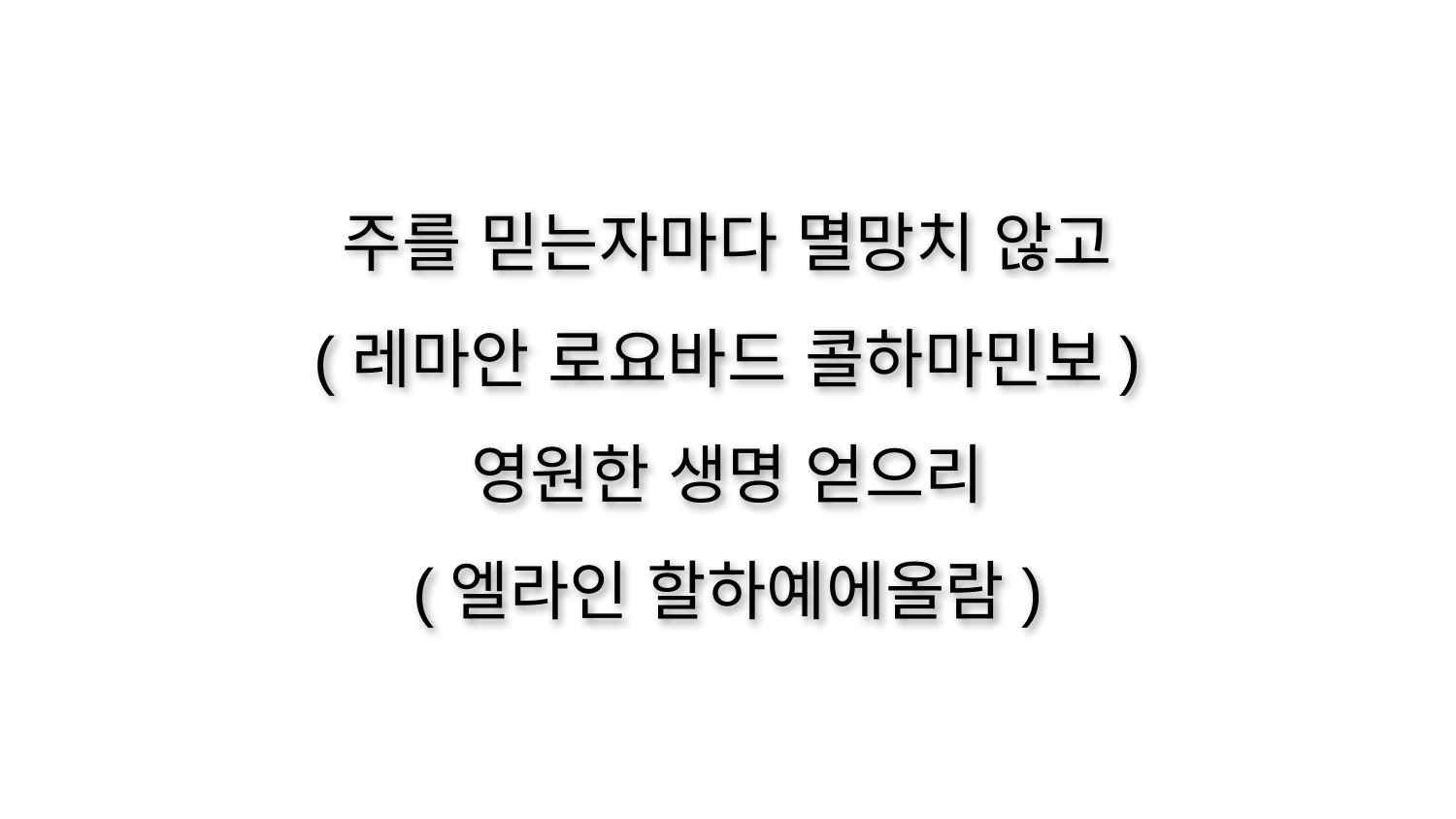

주를 믿는자마다 멸망치 않고
(레마안 로요바드 콜하마민보)
영원한 생명 얻으리
(엘라인 할하예에올람)